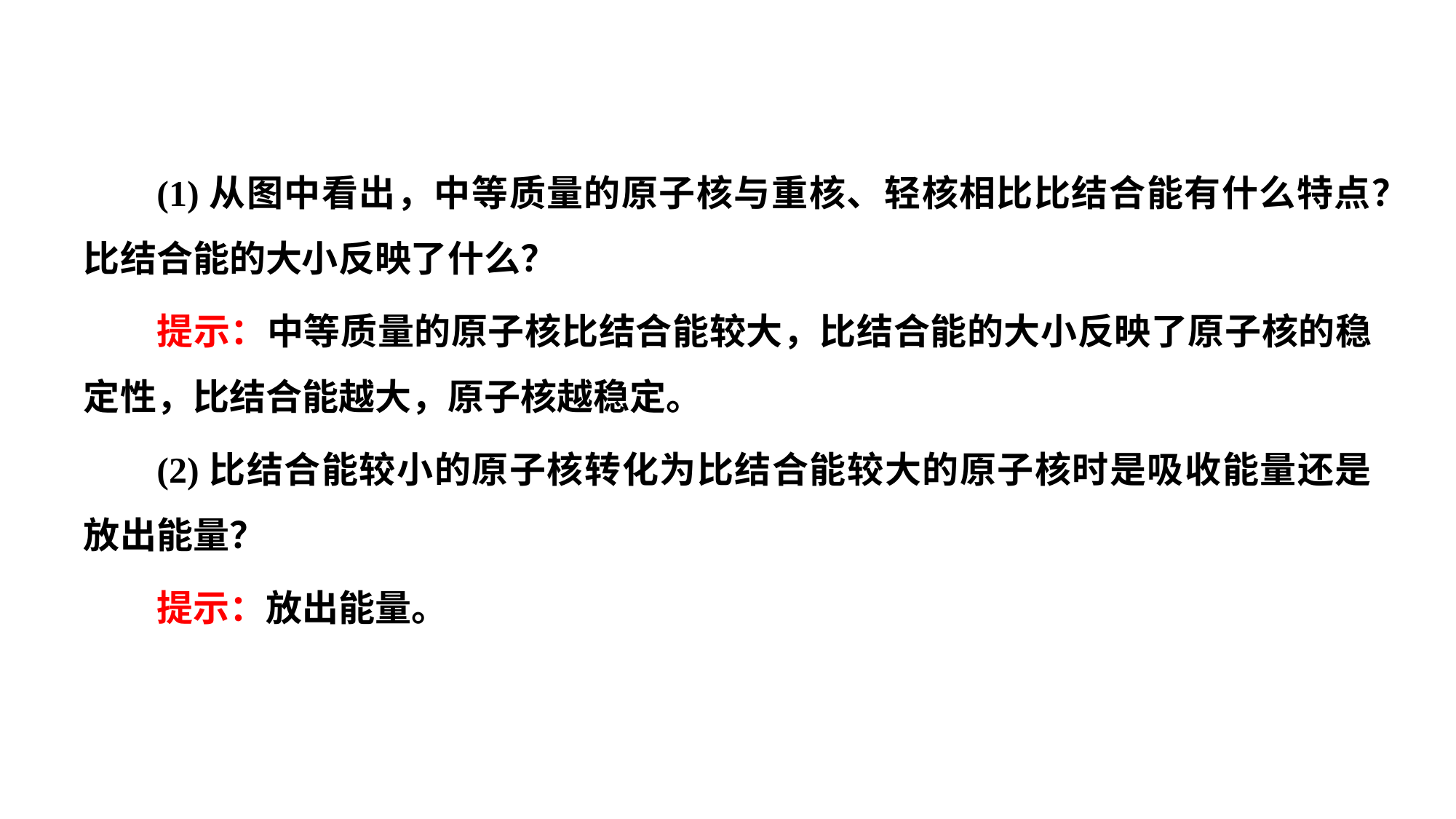

(1)从图中看出，中等质量的原子核与重核、轻核相比比结合能有什么特点？比结合能的大小反映了什么？
提示：中等质量的原子核比结合能较大，比结合能的大小反映了原子核的稳定性，比结合能越大，原子核越稳定。
(2)比结合能较小的原子核转化为比结合能较大的原子核时是吸收能量还是放出能量？
提示：放出能量。